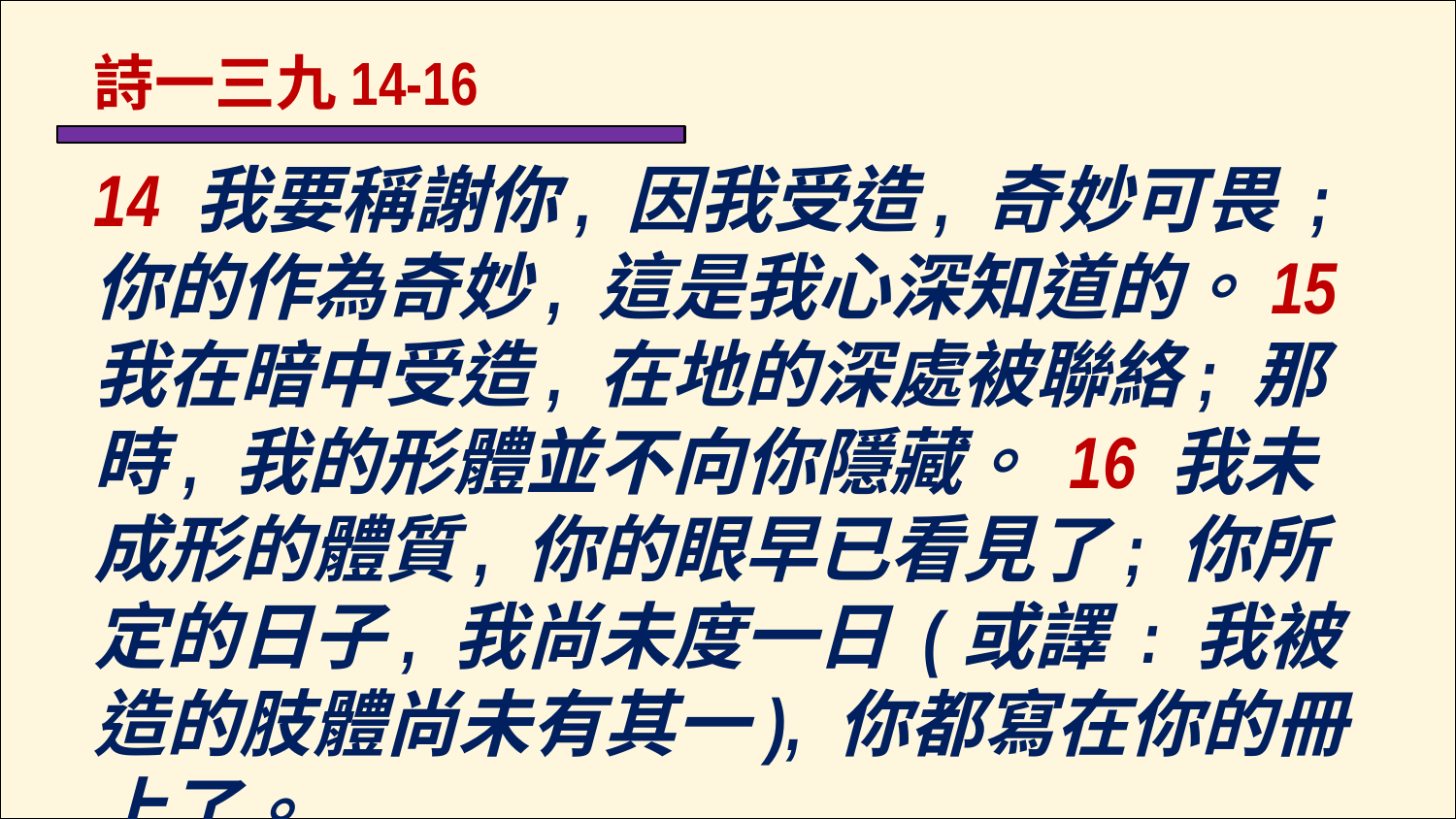

詩一三九14-16

14 我要稱謝你, 因我受造, 奇妙可畏 ; 你的作為奇妙, 這是我心深知道的。15 我在暗中受造, 在地的深處被聯絡; 那時, 我的形體並不向你隱藏。 16 我未成形的體質, 你的眼早已看見了; 你所定的日子, 我尚未度一日 (或譯 : 我被造的肢體尚未有其一), 你都寫在你的冊上了。